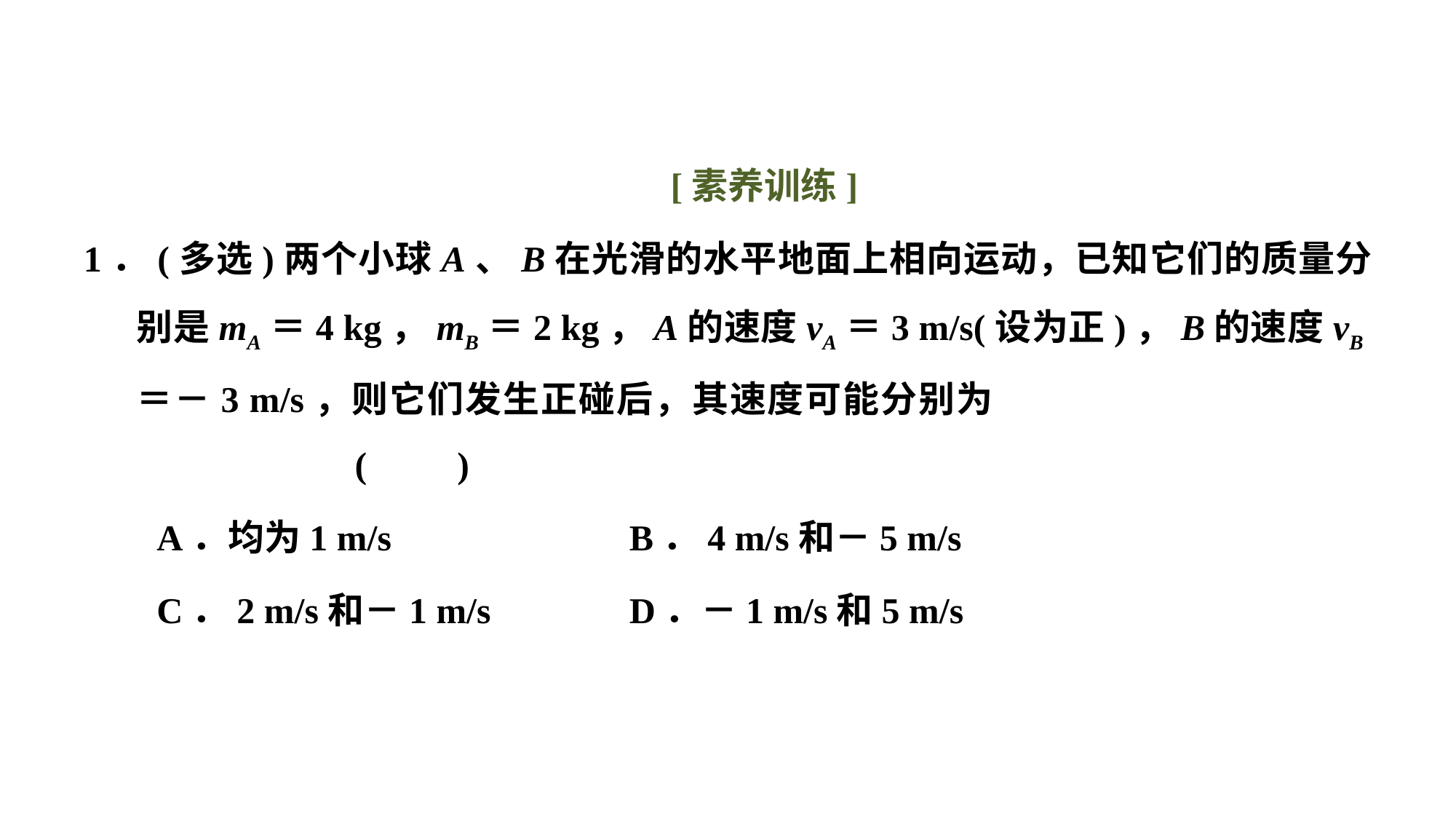

[素养训练]
1．(多选)两个小球A、B在光滑的水平地面上相向运动，已知它们的质量分别是mA＝4 kg，mB＝2 kg，A的速度vA＝3 m/s(设为正)，B的速度vB＝－3 m/s，则它们发生正碰后，其速度可能分别为						(　　)
A．均为1 m/s　　　　　　	B．4 m/s和－5 m/s
C．2 m/s和－1 m/s 		D．－1 m/s和5 m/s